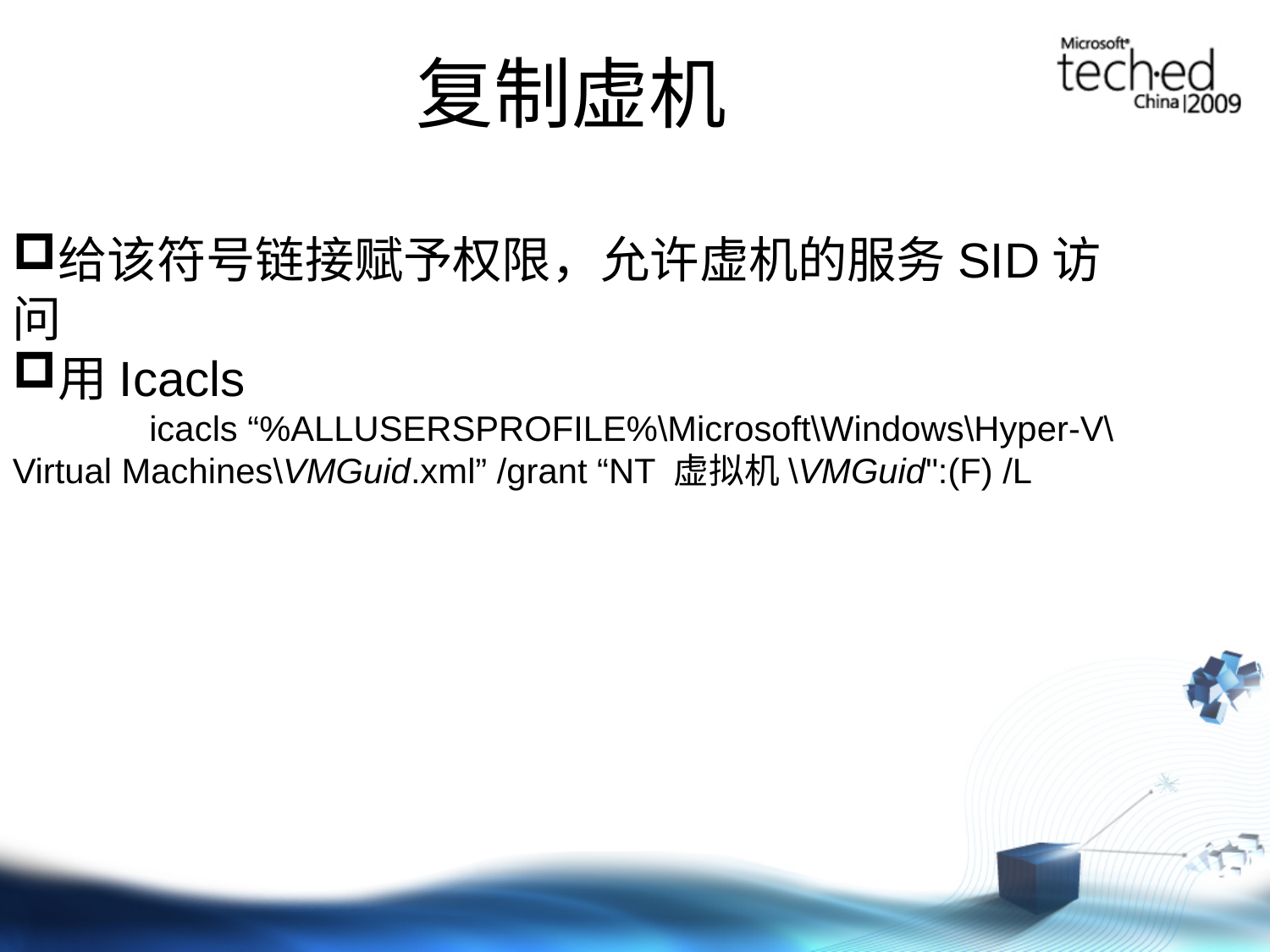

复制虚机
给该符号链接赋予权限，允许虚机的服务SID访问
用Icacls
	 icacls “%ALLUSERSPROFILE%\Microsoft\Windows\Hyper-V\Virtual Machines\VMGuid.xml” /grant “NT 虚拟机\VMGuid":(F) /L